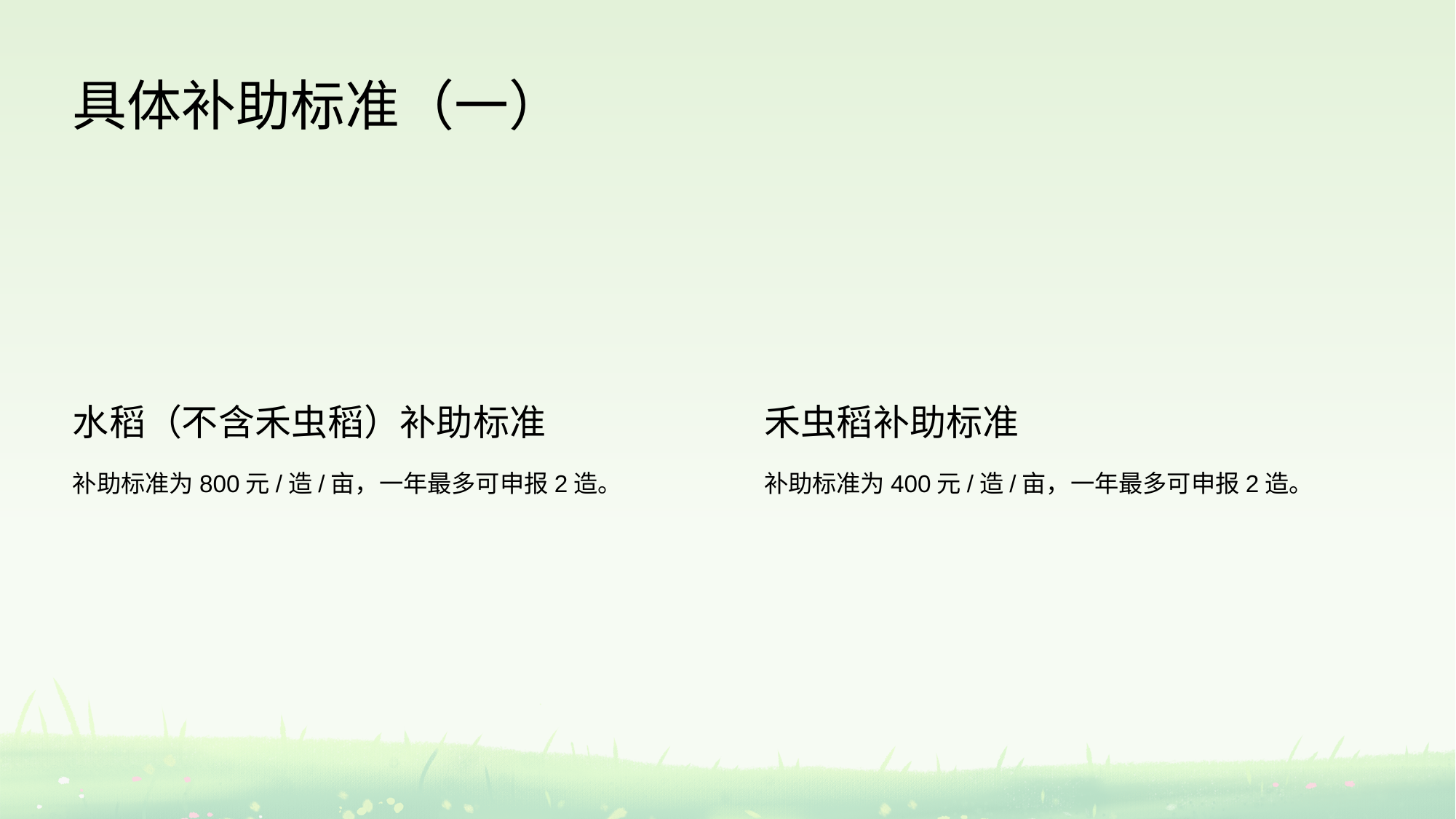

具体补助标准（一）
水稻（不含禾虫稻）补助标准
禾虫稻补助标准
补助标准为800元/造/亩，一年最多可申报2造。
补助标准为400元/造/亩，一年最多可申报2造。